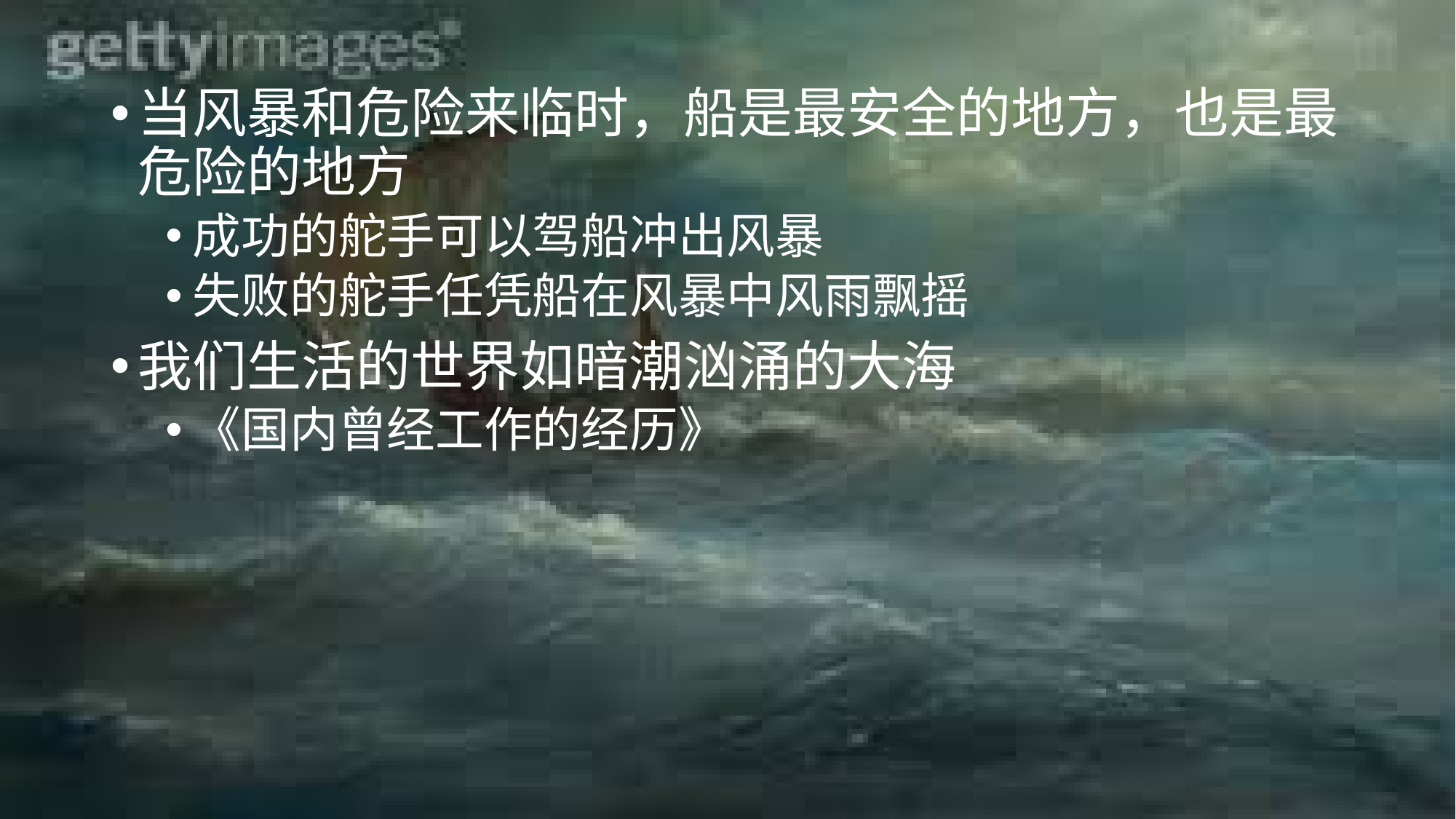

当风暴和危险来临时，船是最安全的地方，也是最危险的地方
成功的舵手可以驾船冲出风暴
失败的舵手任凭船在风暴中风雨飘摇
我们生活的世界如暗潮汹涌的大海
《国内曾经工作的经历》